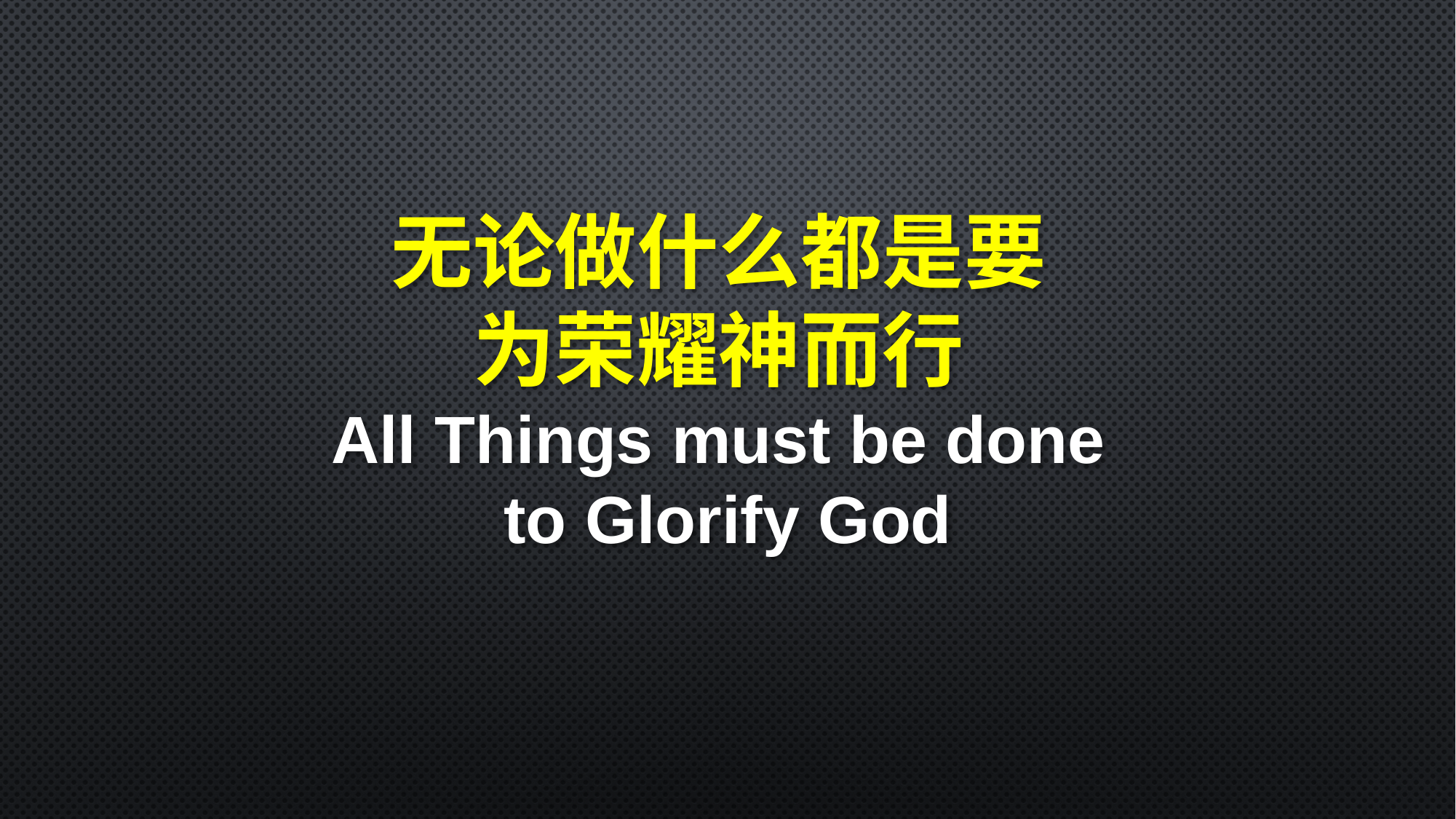

无论做什么都是要
为荣耀神而行
All Things must be done
 to Glorify God